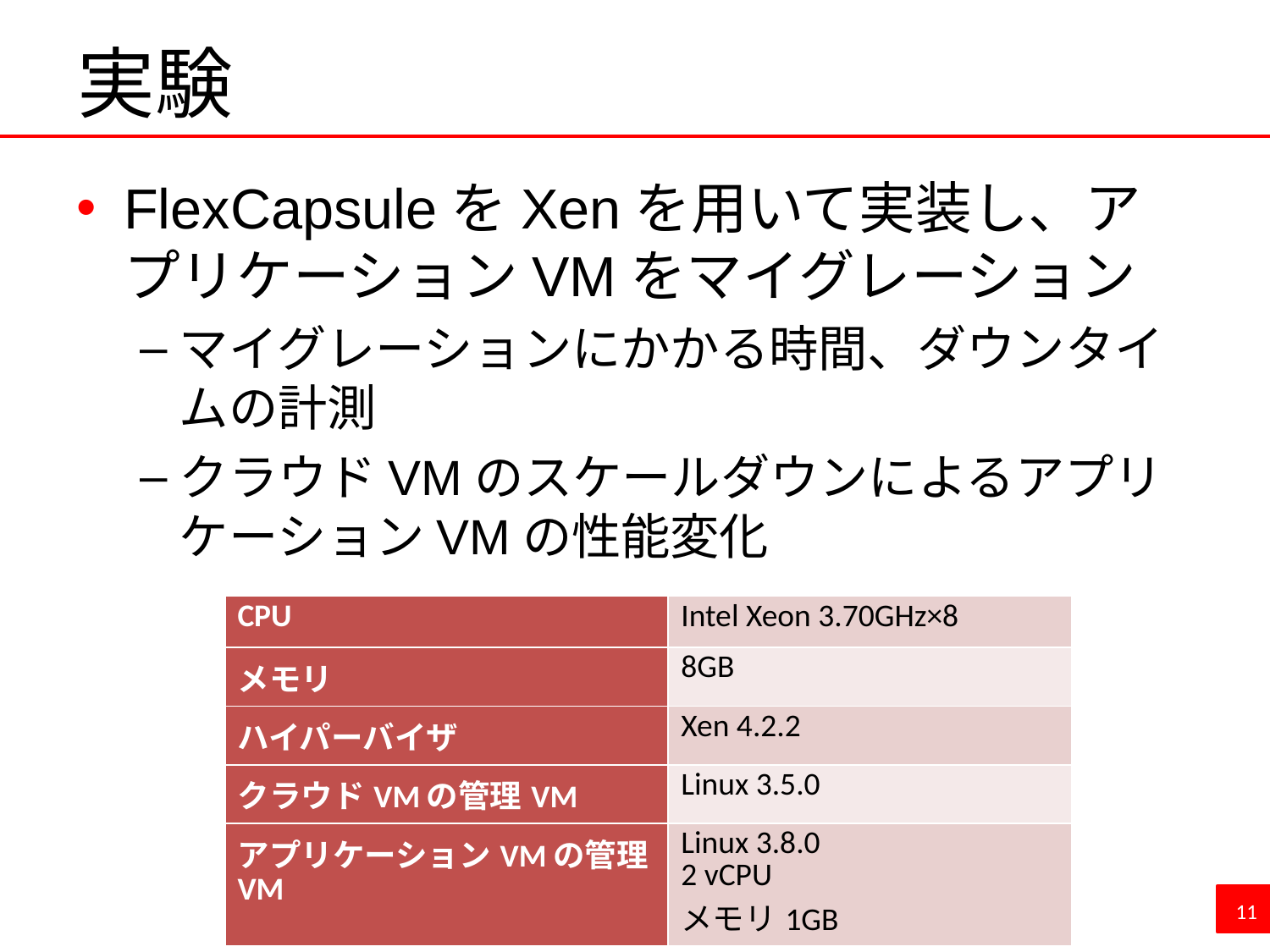

# 実験
FlexCapsuleをXenを用いて実装し、アプリケーションVMをマイグレーション
マイグレーションにかかる時間、ダウンタイムの計測
クラウドVMのスケールダウンによるアプリケーションVMの性能変化
| CPU | Intel Xeon 3.70GHz×8 |
| --- | --- |
| メモリ | 8GB |
| ハイパーバイザ | Xen 4.2.2 |
| クラウドVMの管理VM | Linux 3.5.0 |
| アプリケーションVMの管理VM | Linux 3.8.0 2 vCPU メモリ1GB |
11